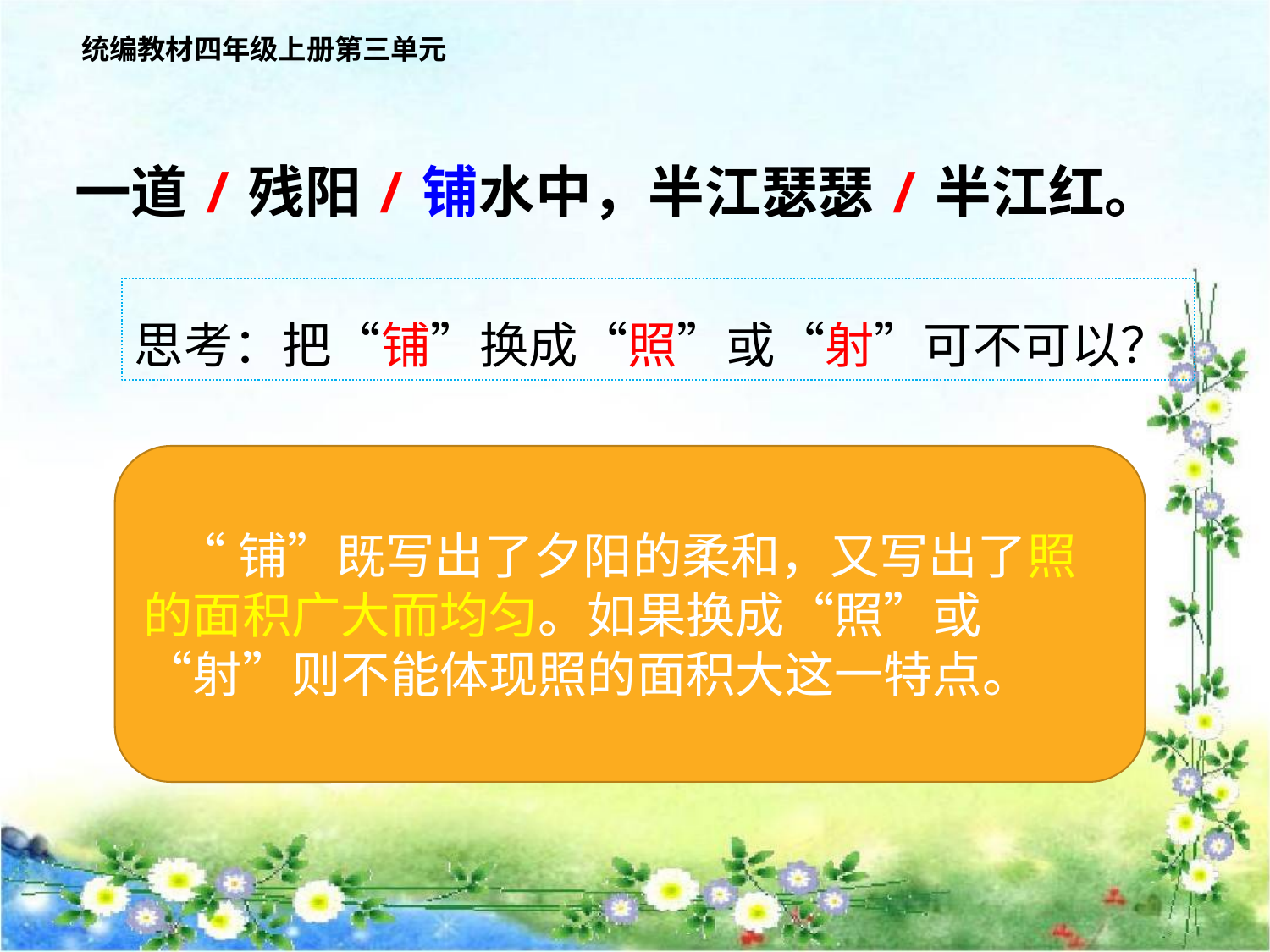

统编教材四年级上册第三单元
一道/残阳/铺水中，半江瑟瑟/半江红。
思考：把“铺”换成“照”或“射”可不可以？
   “铺”既写出了夕阳的柔和，又写出了照的面积广大而均匀。如果换成“照”或“射”则不能体现照的面积大这一特点。